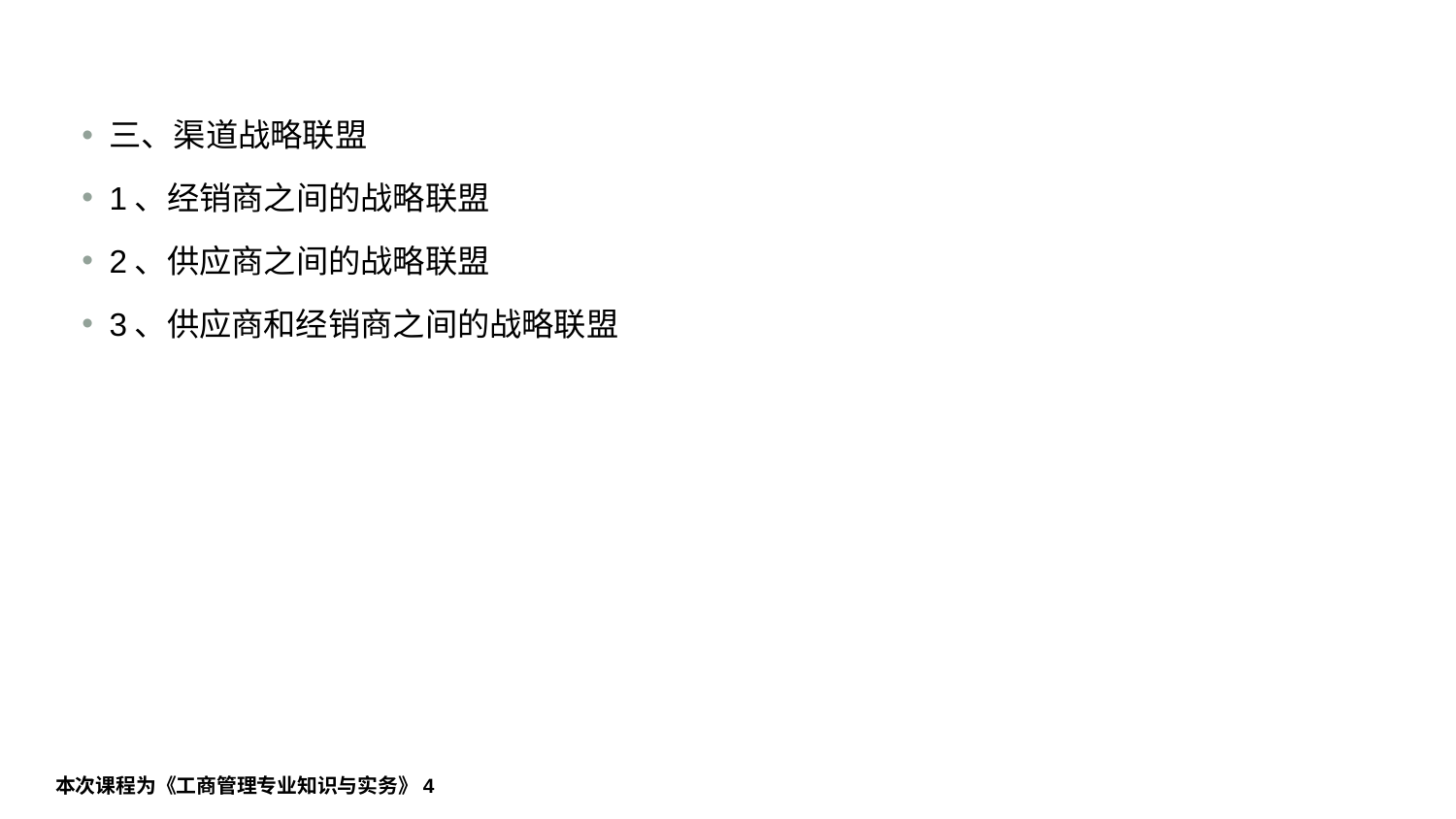

#
三、渠道战略联盟
1、经销商之间的战略联盟
2、供应商之间的战略联盟
3、供应商和经销商之间的战略联盟